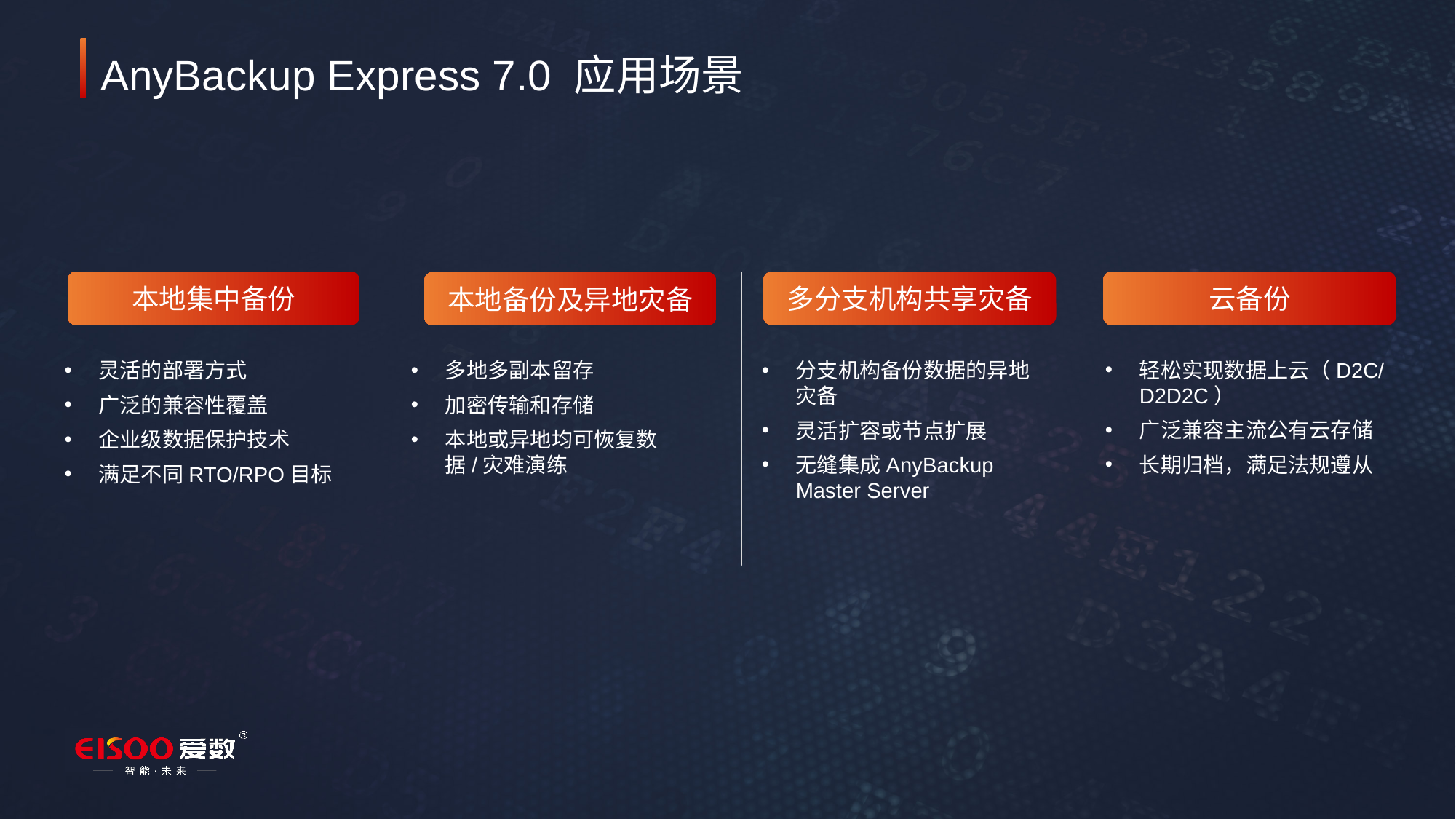

AnyBackup Express 7.0 应用场景

云备份
轻松实现数据上云（D2C/D2D2C）
广泛兼容主流公有云存储
长期归档，满足法规遵从
多分支机构共享灾备
分支机构备份数据的异地灾备
灵活扩容或节点扩展
无缝集成AnyBackup Master Server
本地集中备份
灵活的部署方式
广泛的兼容性覆盖
企业级数据保护技术
满足不同RTO/RPO目标
本地备份及异地灾备
多地多副本留存
加密传输和存储
本地或异地均可恢复数据/灾难演练